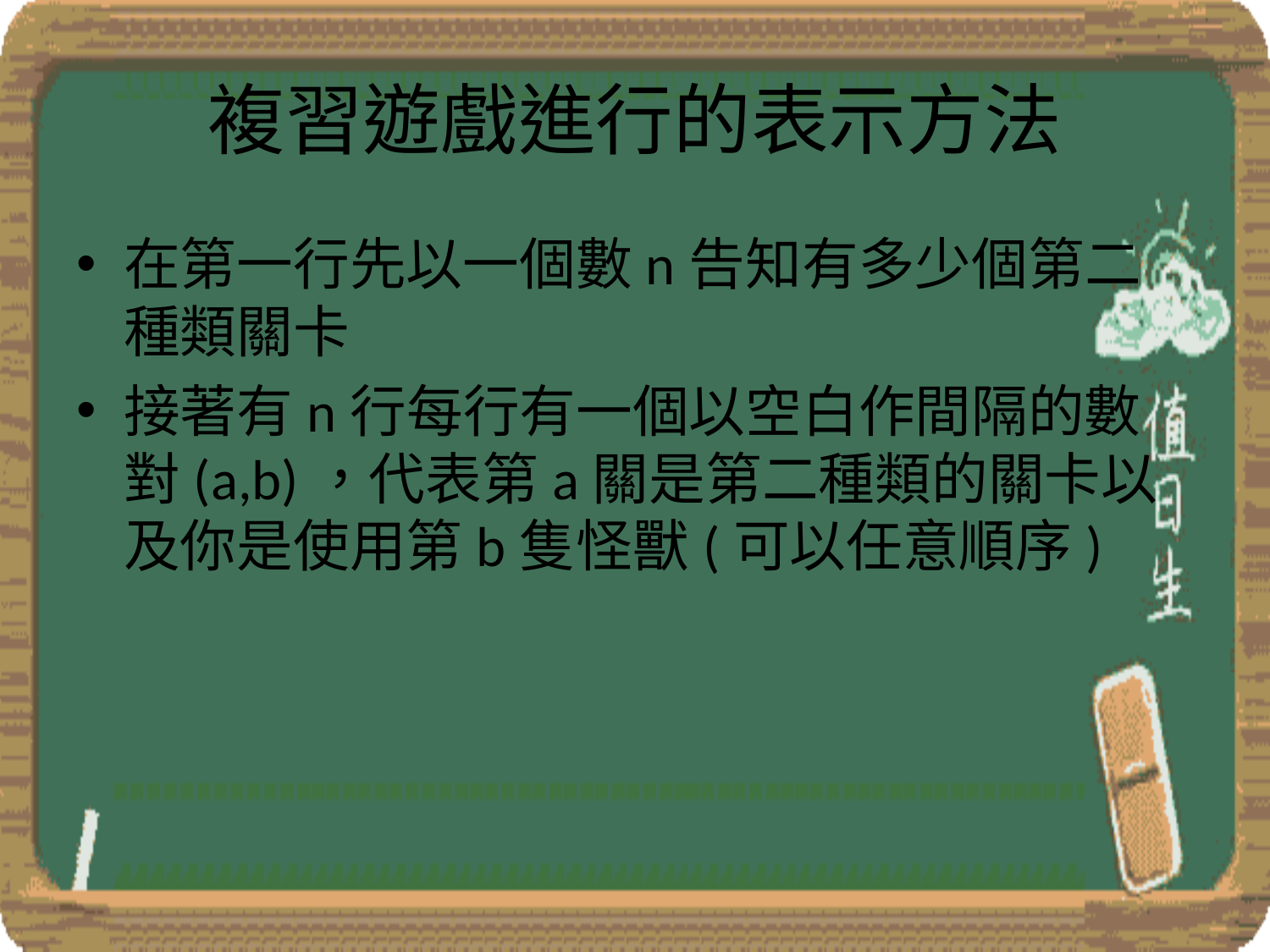

# 複習遊戲進行的表示方法
在第一行先以一個數n告知有多少個第二種類關卡
接著有n行每行有一個以空白作間隔的數對(a,b)，代表第a關是第二種類的關卡以及你是使用第b隻怪獸(可以任意順序)